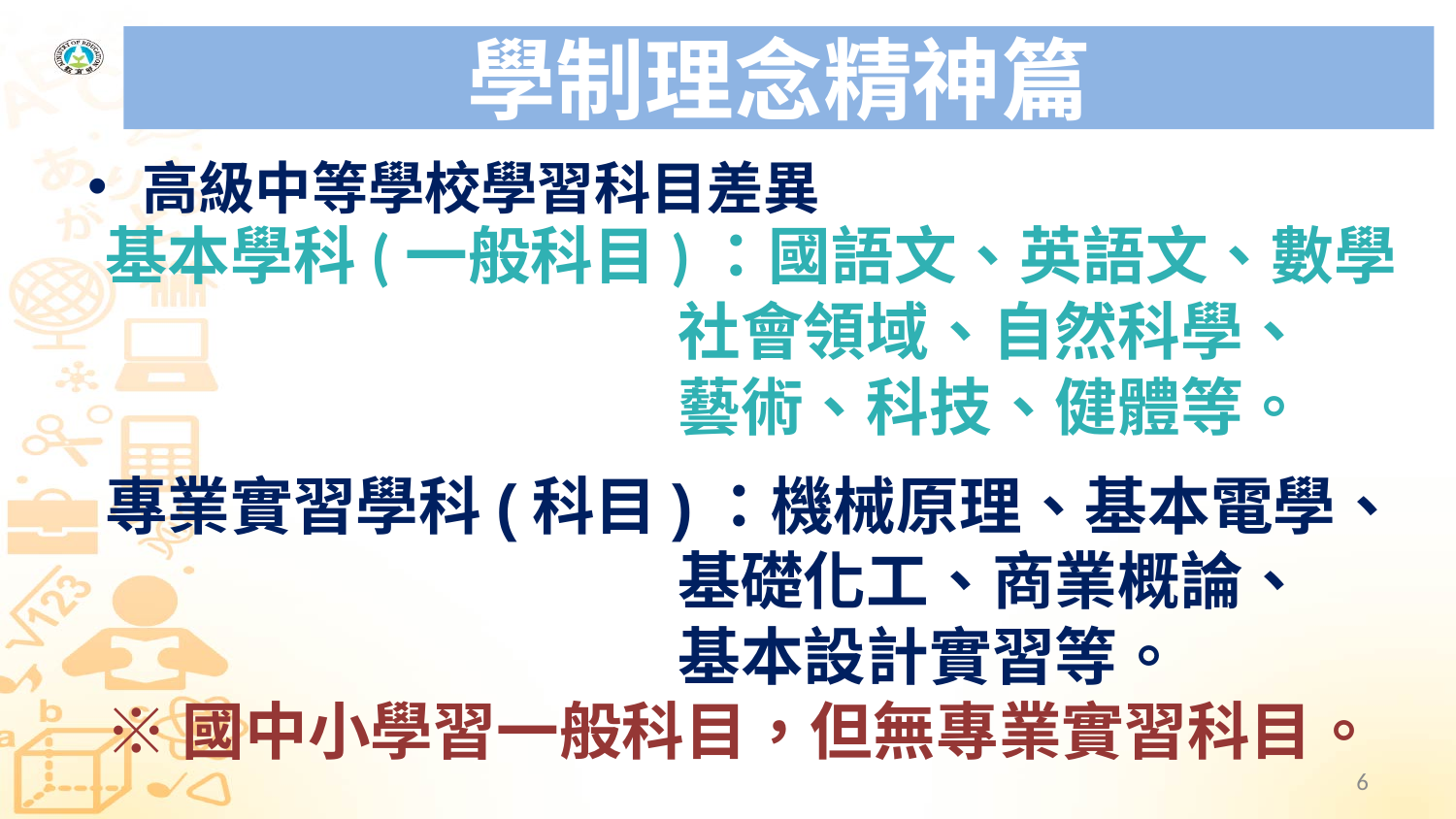

# 學制理念精神篇
高級中等學校學習科目差異

基本學科(一般科目)：國語文、英語文、數學
                                       社會領域、自然科學、
                                       藝術、科技、健體等。
專業實習學科(科目)：機械原理、基本電學、
                                       基礎化工、商業概論、
                                       基本設計實習等。
※國中小學習一般科目，但無專業實習科目。

6